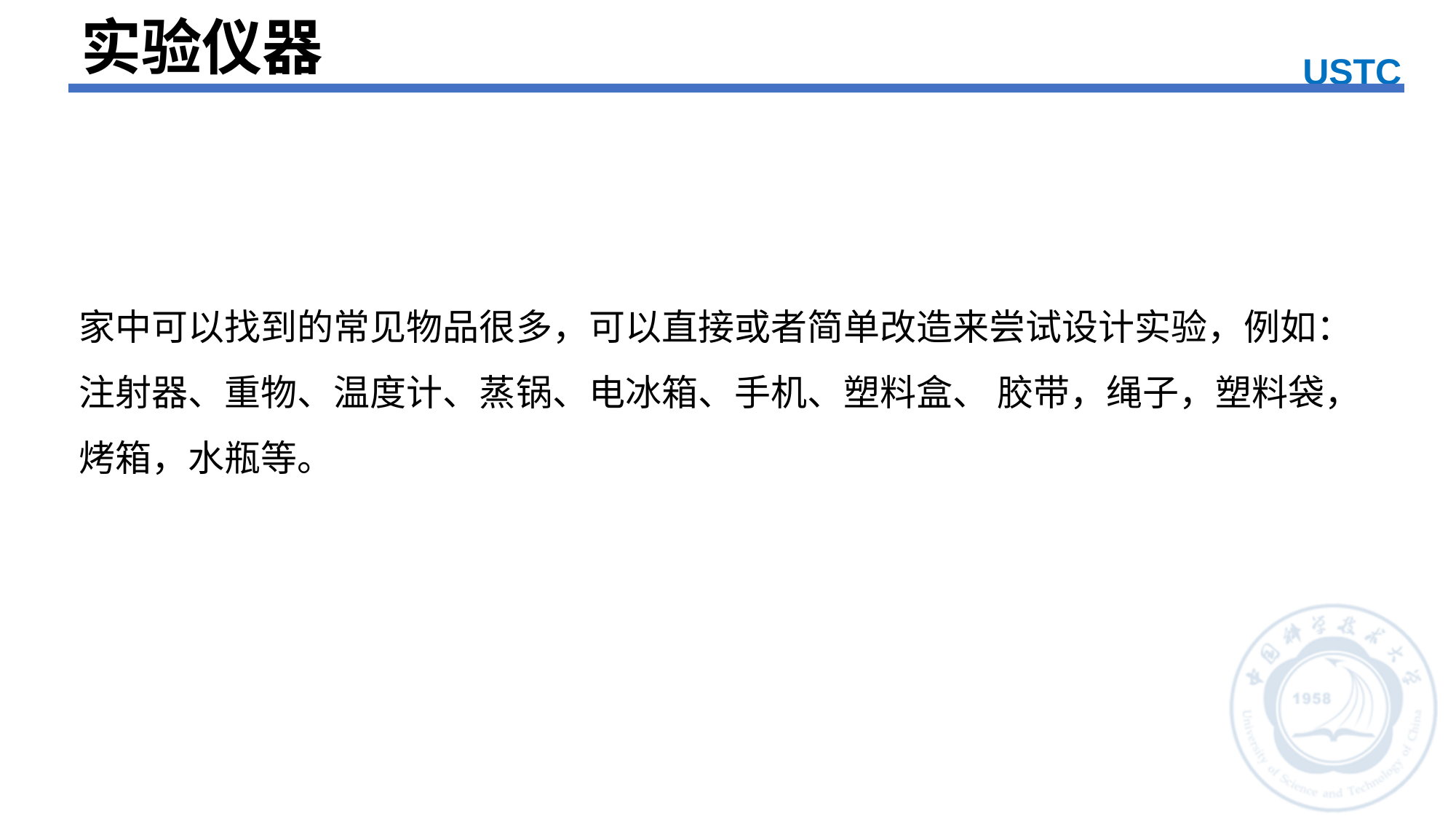

实验仪器
USTC

家中可以找到的常见物品很多，可以直接或者简单改造来尝试设计实验，例如：
注射器、重物、温度计、蒸锅、电冰箱、手机、塑料盒、 胶带，绳子，塑料袋，
烤箱，水瓶等。